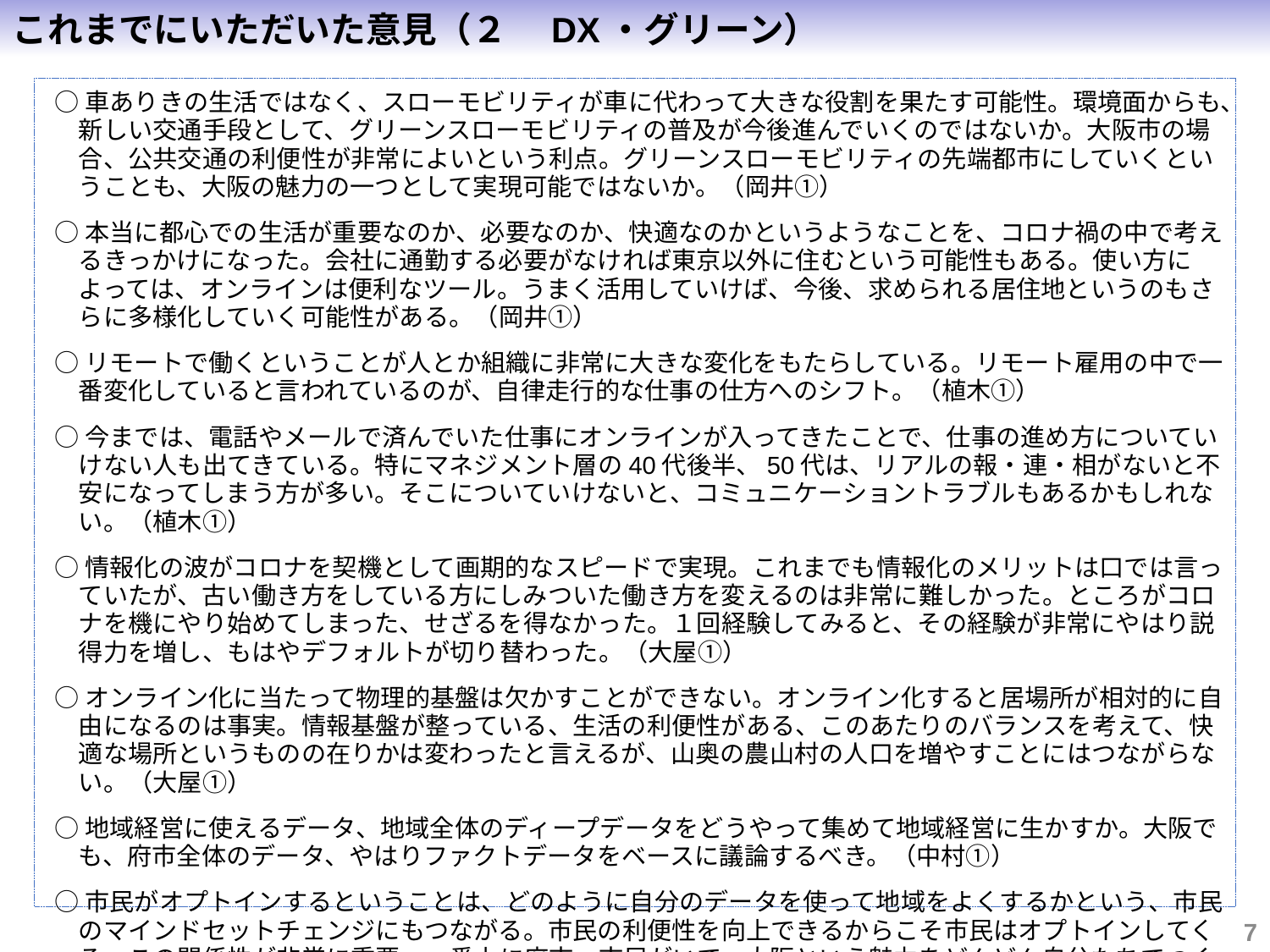

これまでにいただいた意見（２　DX・グリーン）
○車ありきの生活ではなく、スローモビリティが車に代わって大きな役割を果たす可能性。環境面からも、新しい交通手段として、グリーンスローモビリティの普及が今後進んでいくのではないか。大阪市の場合、公共交通の利便性が非常によいという利点。グリーンスローモビリティの先端都市にしていくということも、大阪の魅力の一つとして実現可能ではないか。（岡井①）
○本当に都心での生活が重要なのか、必要なのか、快適なのかというようなことを、コロナ禍の中で考えるきっかけになった。会社に通勤する必要がなければ東京以外に住むという可能性もある。使い方によっては、オンラインは便利なツール。うまく活用していけば、今後、求められる居住地というのもさらに多様化していく可能性がある。（岡井①）
○リモートで働くということが人とか組織に非常に大きな変化をもたらしている。リモート雇用の中で一番変化していると言われているのが、自律走行的な仕事の仕方へのシフト。（植木①）
○今までは、電話やメールで済んでいた仕事にオンラインが入ってきたことで、仕事の進め方についていけない人も出てきている。特にマネジメント層の40代後半、50代は、リアルの報・連・相がないと不安になってしまう方が多い。そこについていけないと、コミュニケーショントラブルもあるかもしれない。（植木①）
○情報化の波がコロナを契機として画期的なスピードで実現。これまでも情報化のメリットは口では言っていたが、古い働き方をしている方にしみついた働き方を変えるのは非常に難しかった。ところがコロナを機にやり始めてしまった、せざるを得なかった。１回経験してみると、その経験が非常にやはり説得力を増し、もはやデフォルトが切り替わった。（大屋①）
○オンライン化に当たって物理的基盤は欠かすことができない。オンライン化すると居場所が相対的に自由になるのは事実。情報基盤が整っている、生活の利便性がある、このあたりのバランスを考えて、快適な場所というものの在りかは変わったと言えるが、山奥の農山村の人口を増やすことにはつながらない。（大屋①）
○地域経営に使えるデータ、地域全体のディープデータをどうやって集めて地域経営に生かすか。大阪でも、府市全体のデータ、やはりファクトデータをベースに議論するべき。（中村①）
○市民がオプトインするということは、どのように自分のデータを使って地域をよくするかという、市民のマインドセットチェンジにもつながる。市民の利便性を向上できるからこそ市民はオプトインしてくる。この関係性が非常に重要。一番上に府市、市民がいて、大阪という魅力をどんどん自分たちでつくり上げながら、自分たちが発信者にもなる関係をつくっていくことがスマートシティプロジェクト。（中村①）
7